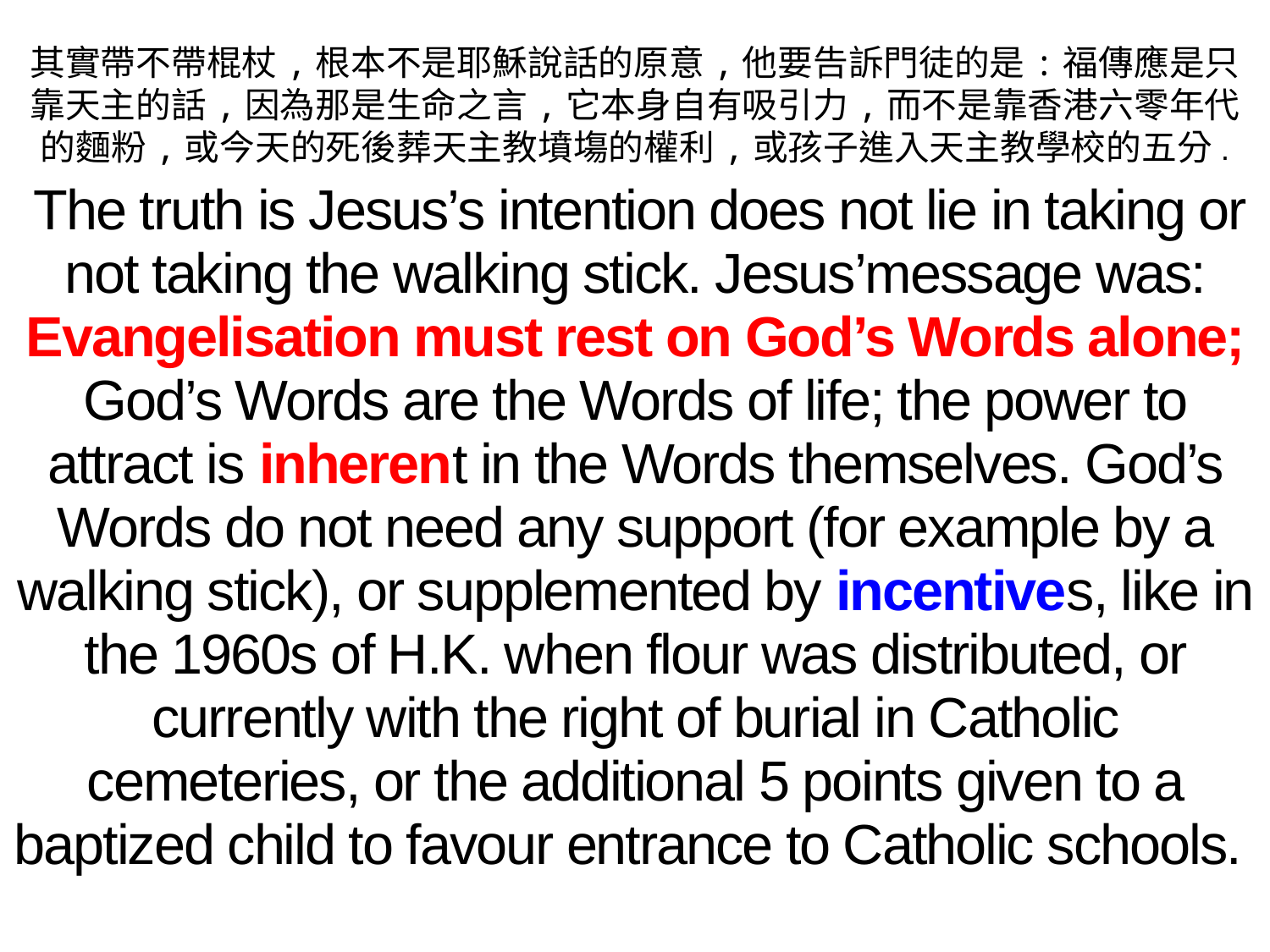

其實帶不帶棍杖,根本不是耶穌說話的原意,他要告訴門徒的是:福傳應是只靠天主的話,因為那是生命之言,它本身自有吸引力,而不是靠香港六零年代的麵粉,或今天的死後葬天主教墳塲的權利,或孩子進入天主教學校的五分.
 The truth is Jesus’s intention does not lie in taking or not taking the walking stick. Jesus’message was: Evangelisation must rest on God’s Words alone; God’s Words are the Words of life; the power to attract is inherent in the Words themselves. God’s Words do not need any support (for example by a walking stick), or supplemented by incentives, like in the 1960s of H.K. when flour was distributed, or currently with the right of burial in Catholic cemeteries, or the additional 5 points given to a baptized child to favour entrance to Catholic schools.